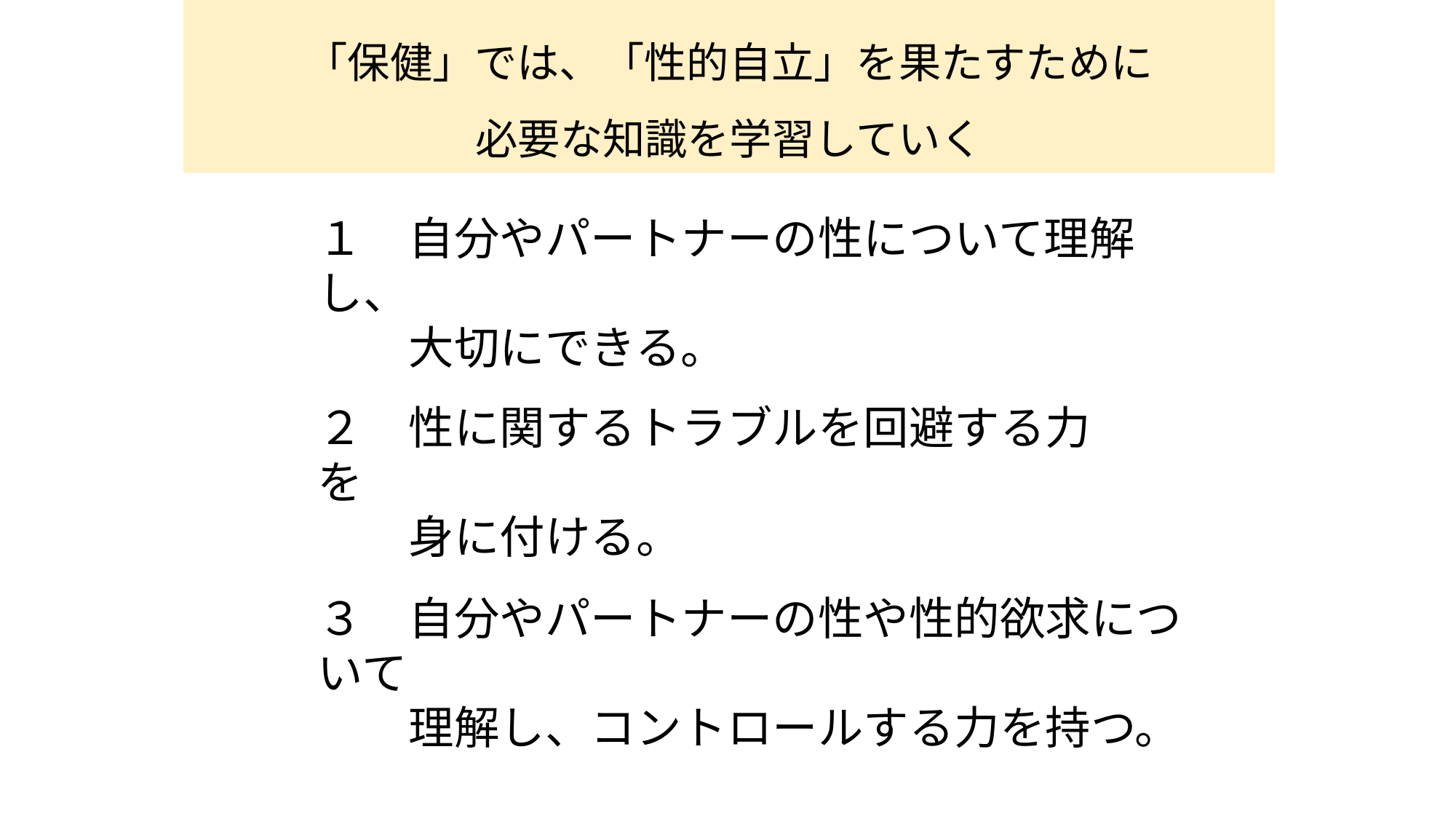

「保健」では、「性的自立」を果たすために
必要な知識を学習していく
１　自分やパートナーの性について理解し、
　　大切にできる。
２　性に関するトラブルを回避する力を
　　身に付ける。
３　自分やパートナーの性や性的欲求について
　　理解し、コントロールする力を持つ。